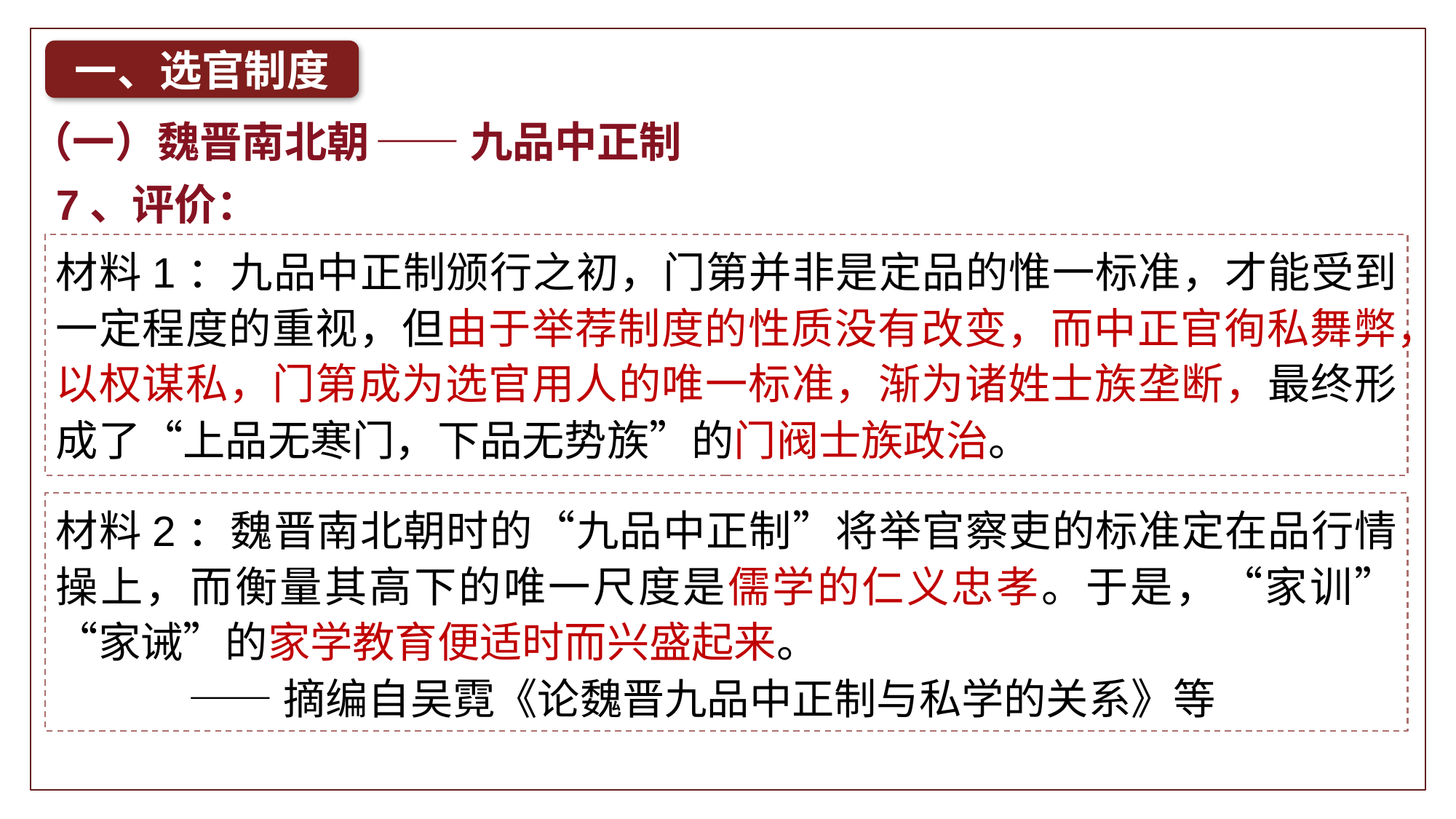

一、选官制度
（一）魏晋南北朝
——九品中正制
7、评价：
材料1：九品中正制颁行之初，门第并非是定品的惟一标准，才能受到一定程度的重视，但由于举荐制度的性质没有改变，而中正官徇私舞弊，以权谋私，门第成为选官用人的唯一标准，渐为诸姓士族垄断，最终形成了“上品无寒门，下品无势族”的门阀士族政治。

材料2：魏晋南北朝时的“九品中正制”将举官察吏的标准定在品行情操上，而衡量其高下的唯一尺度是儒学的仁义忠孝。于是，“家训”“家诫”的家学教育便适时而兴盛起来。
              ——摘编自吴霓《论魏晋九品中正制与私学的关系》等